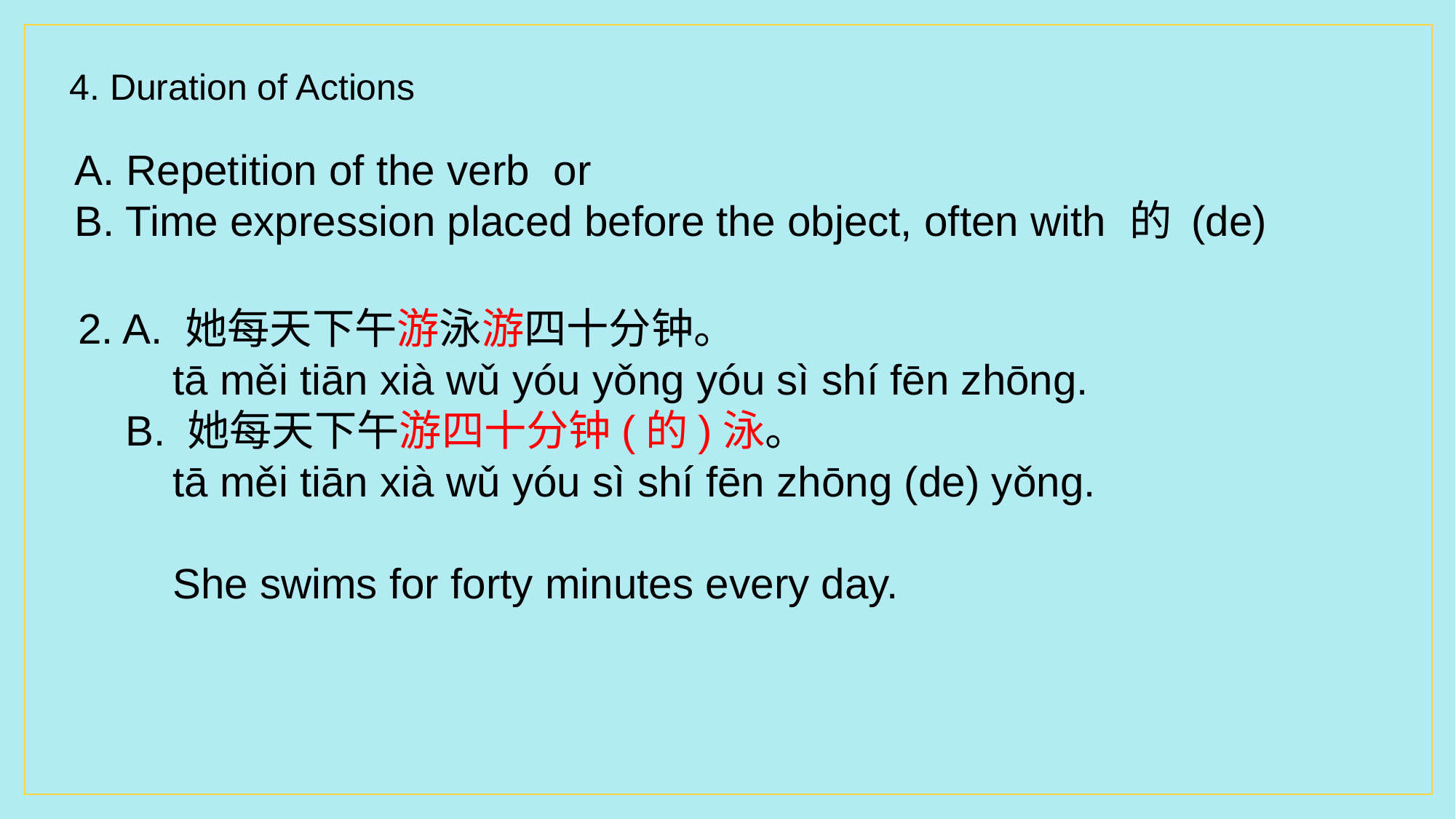

4. Duration of Actions
A. Repetition of the verb  or
B. Time expression placed before the object, often with 的 (de)
2. A. 她每天下午游泳游四十分钟。
        tā měi tiān xià wǔ yóu yǒng yóu sì shí fēn zhōng.
    B. 她每天下午游四十分钟(的)泳。
        tā měi tiān xià wǔ yóu sì shí fēn zhōng (de) yǒng.

        She swims for forty minutes every day.